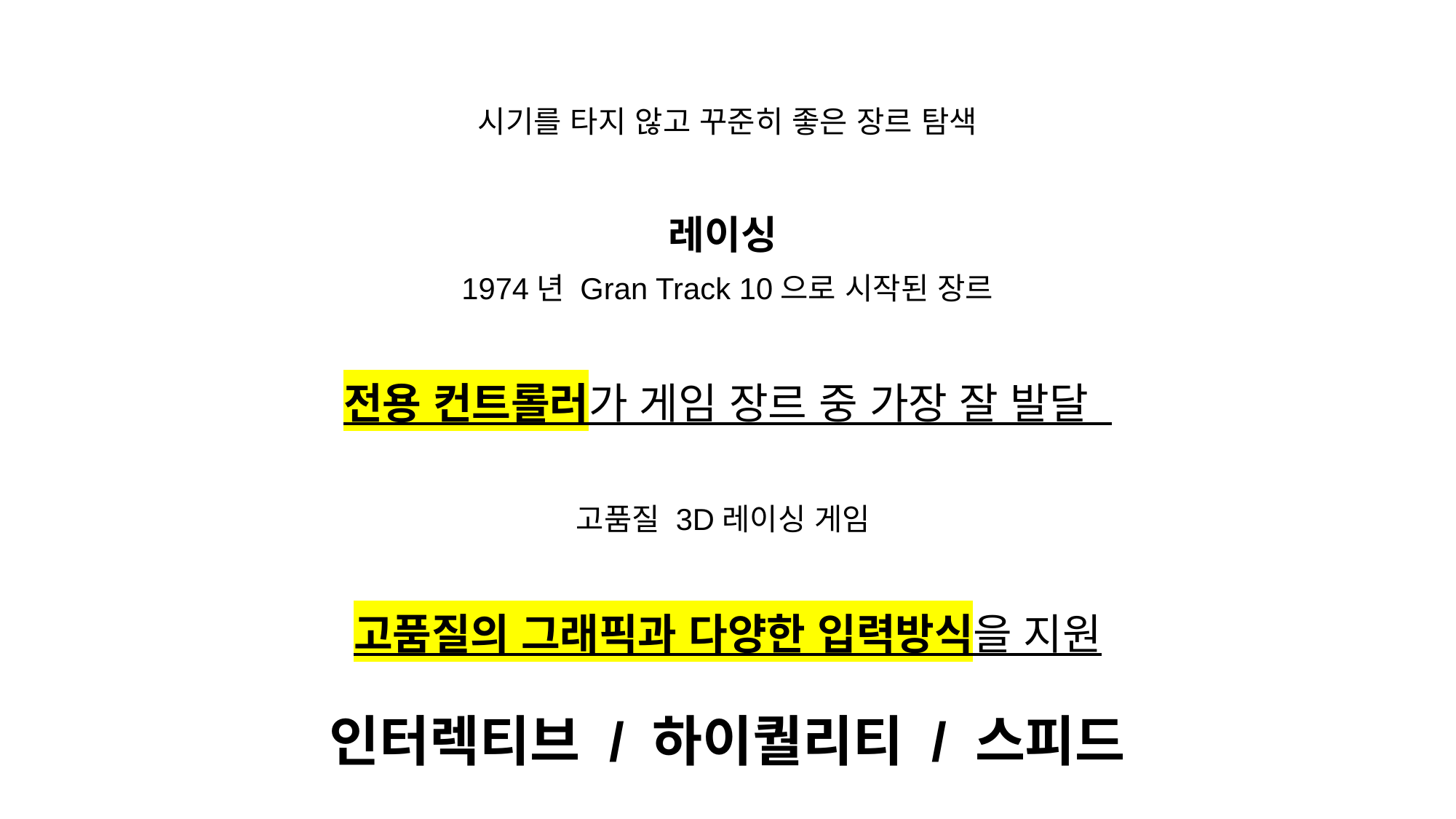

시기를 타지 않고 꾸준히 좋은 장르 탐색

레이싱
1974년 Gran Track 10으로 시작된 장르

전용 컨트롤러가 게임 장르 중 가장 잘 발달

고품질 3D레이싱 게임

고품질의 그래픽과 다양한 입력방식을 지원
인터렉티브 / 하이퀄리티 / 스피드